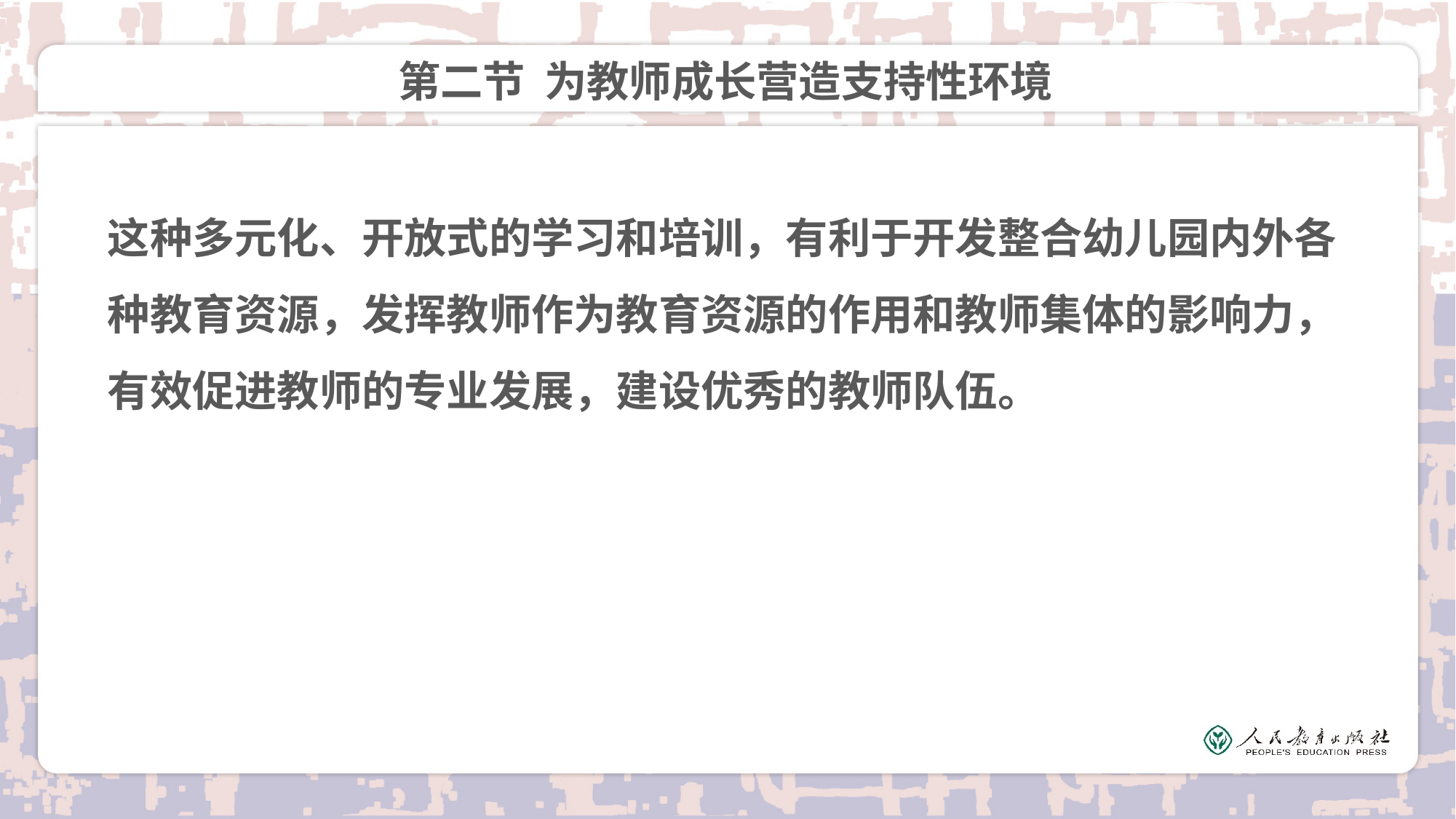

# 第二节  为教师成长营造支持性环境
这种多元化、开放式的学习和培训，有利于开发整合幼儿园内外各种教育资源，发挥教师作为教育资源的作用和教师集体的影响力，有效促进教师的专业发展，建设优秀的教师队伍。